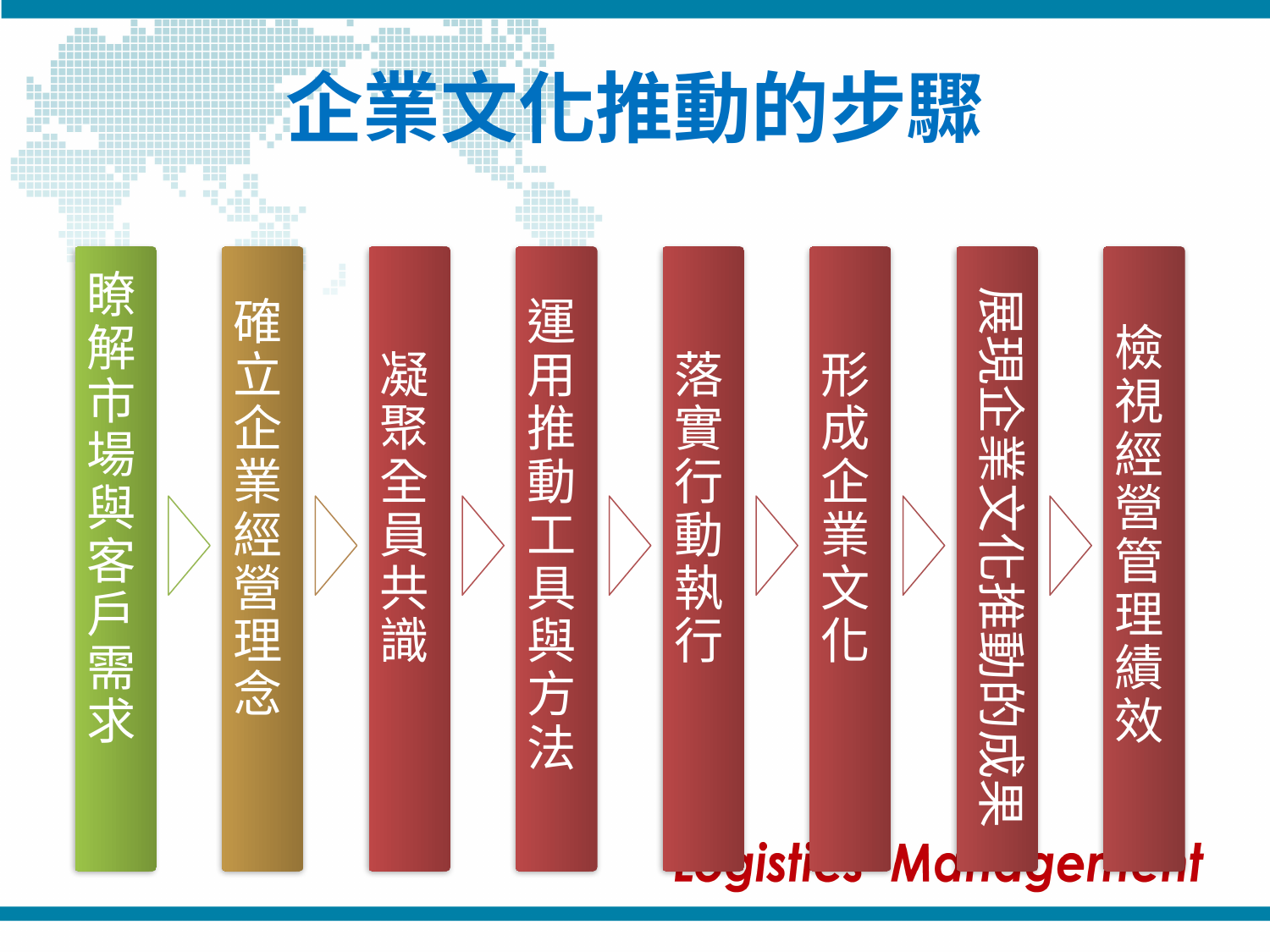

# 企業文化推動的步驟
展現企業文化推動的成果
瞭解市場與客戶需求
確立企業經營理念
凝聚全員共識
 運用推動工具與方法
落實行動執行
形成企業文化

 檢視經營管理績效